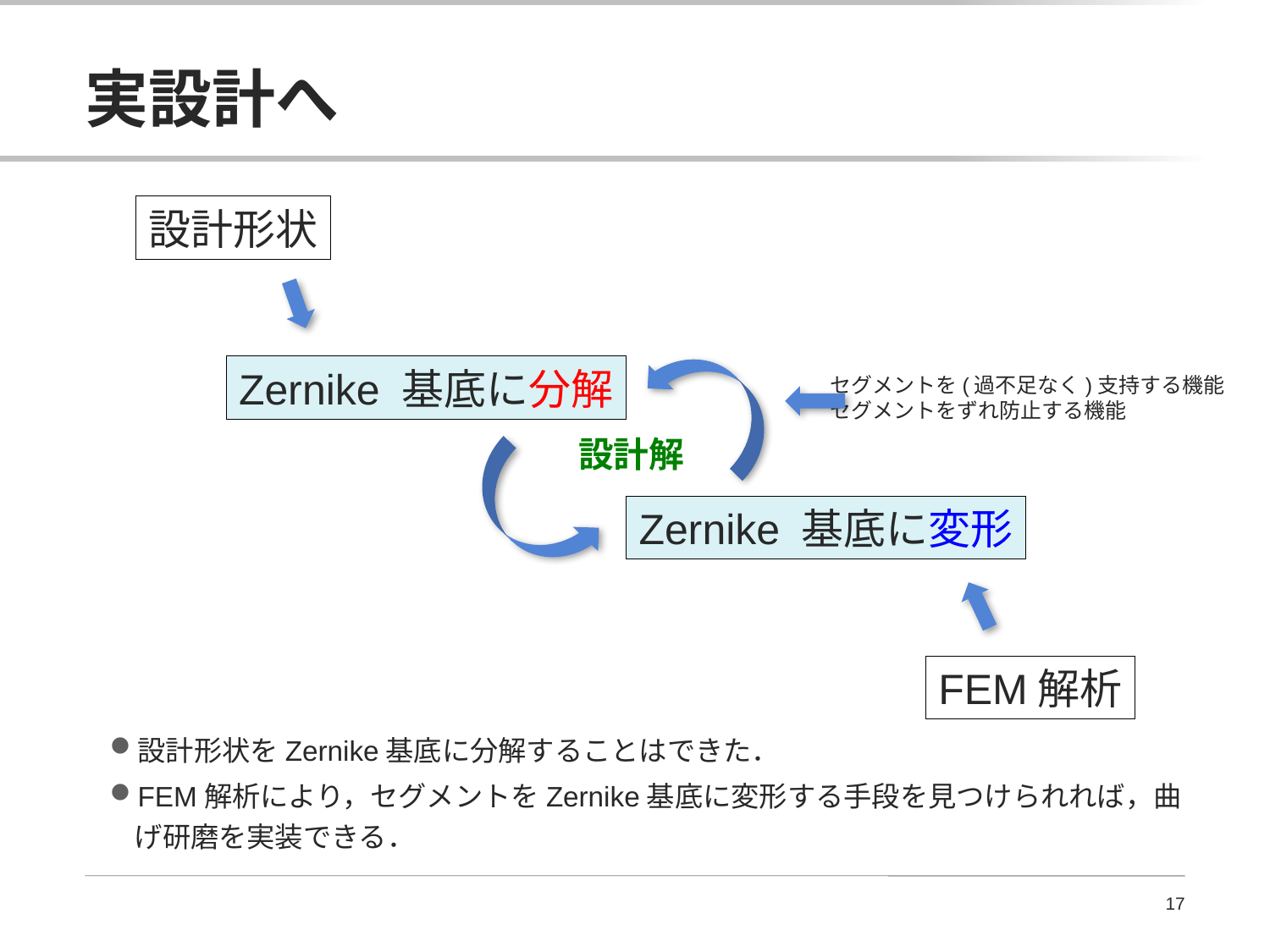

# 実設計へ
設計形状

Zernike 基底に分解
セグメントを(過不足なく)支持する機能
セグメントをずれ防止する機能

設計解

Zernike 基底に変形

FEM解析
設計形状をZernike基底に分解することはできた．
FEM解析により，セグメントをZernike基底に変形する手段を見つけられれば，曲げ研磨を実装できる．
17